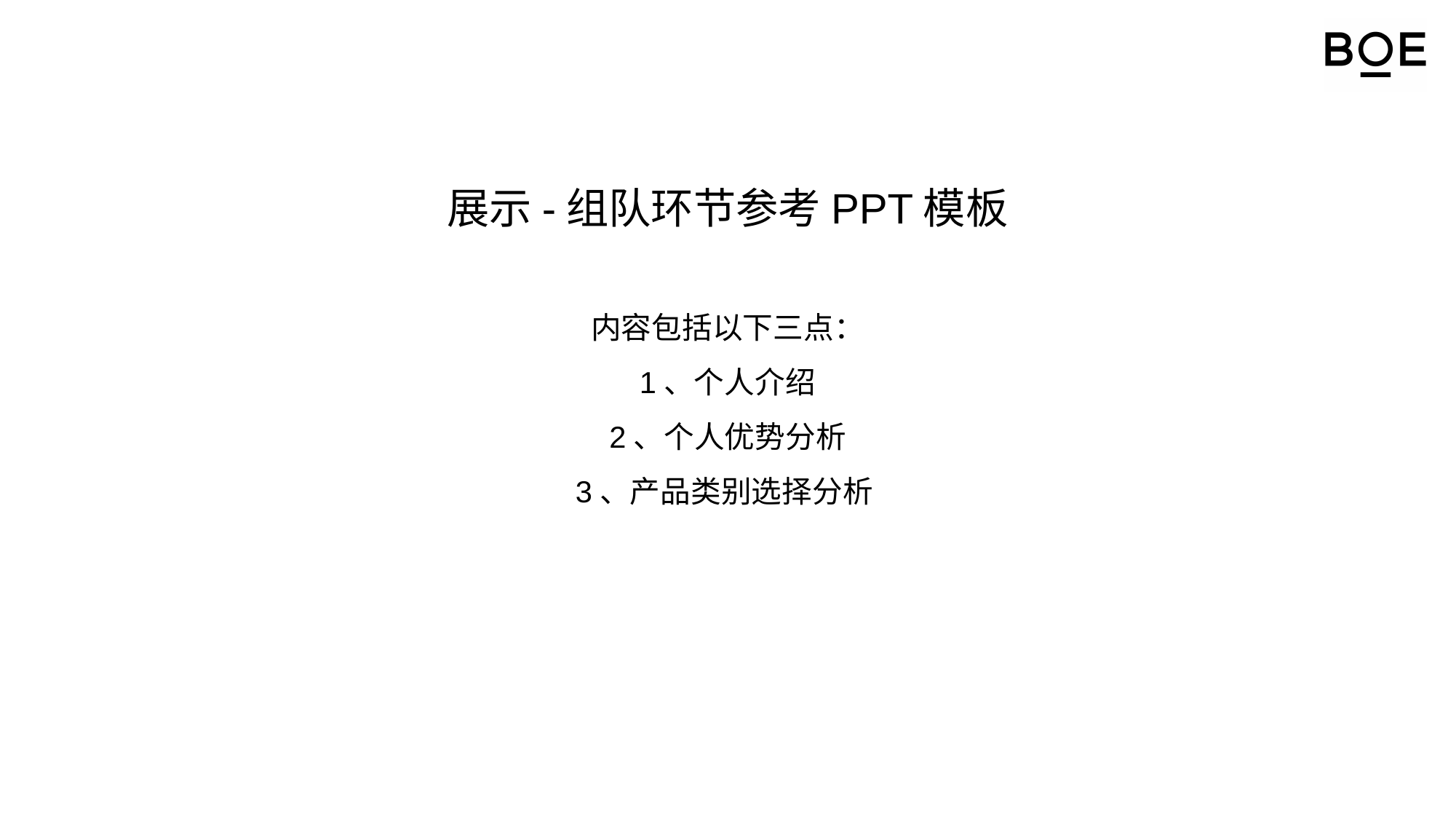

展示-组队环节参考PPT模板
内容包括以下三点：
1、个人介绍
2、个人优势分析
3、产品类别选择分析